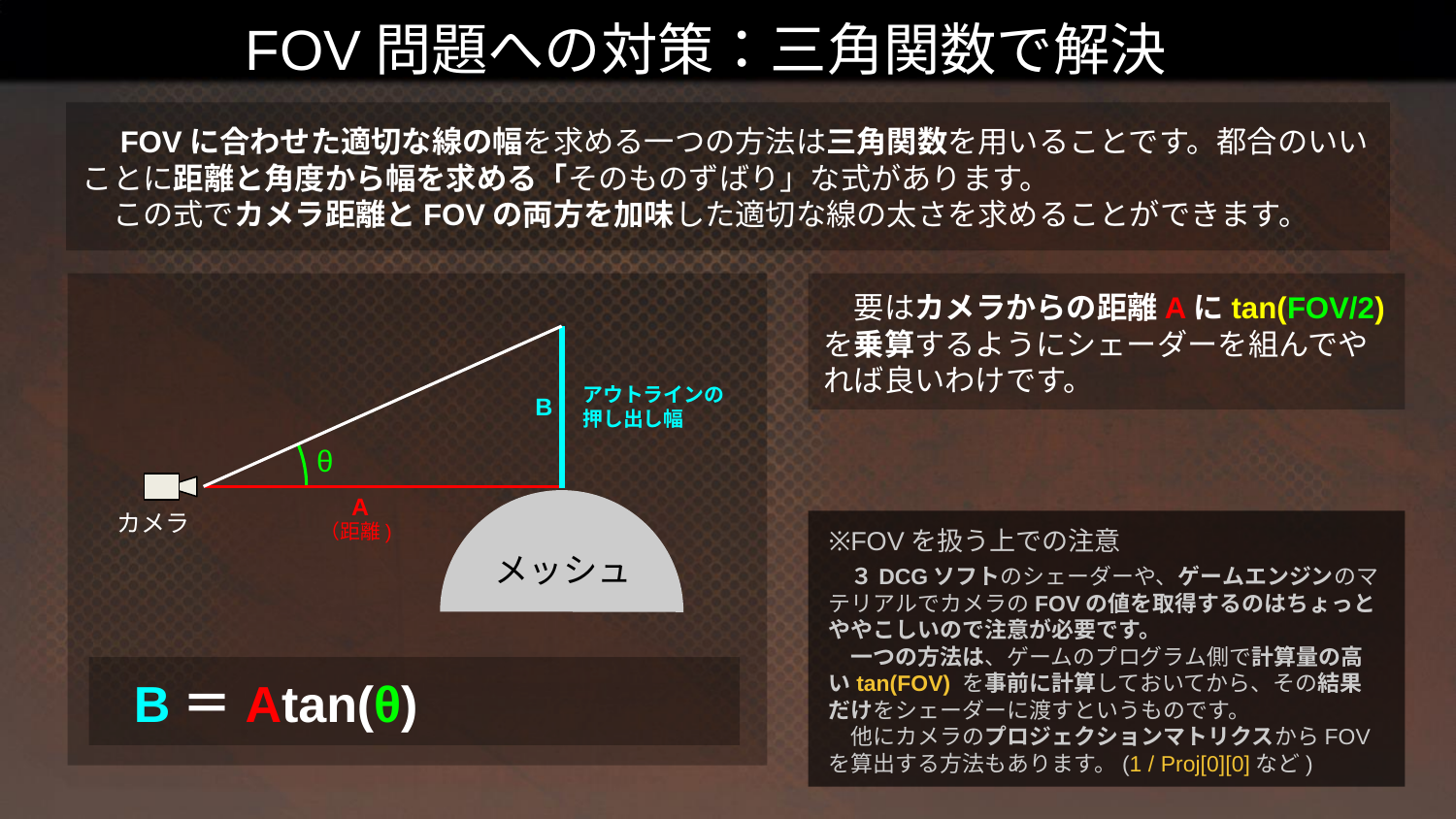

# FOV問題への対策：三角関数で解決

　FOVに合わせた適切な線の幅を求める一つの方法は三角関数を用いることです。都合のいいことに距離と角度から幅を求める「そのものずばり」な式があります。
　この式でカメラ距離とFOVの両方を加味した適切な線の太さを求めることができます。

　要はカメラからの距離Aにtan(FOV/2)を乗算するようにシェーダーを組んでやれば良いわけです。
アウトラインの
押し出し幅

B
θ

A

カメラ
（距離)

※FOVを扱う上での注意

　３DCGソフトのシェーダーや、ゲームエンジンのマテリアルでカメラのFOVの値を取得するのはちょっとややこしいので注意が必要です。
　一つの方法は、ゲームのプログラム側で計算量の高いtan(FOV) を事前に計算しておいてから、その結果だけをシェーダーに渡すというものです。
　他にカメラのプロジェクションマトリクスからFOVを算出する方法もあります。(1 / Proj[0][0]など)
メッシュ

B＝Atan(θ)